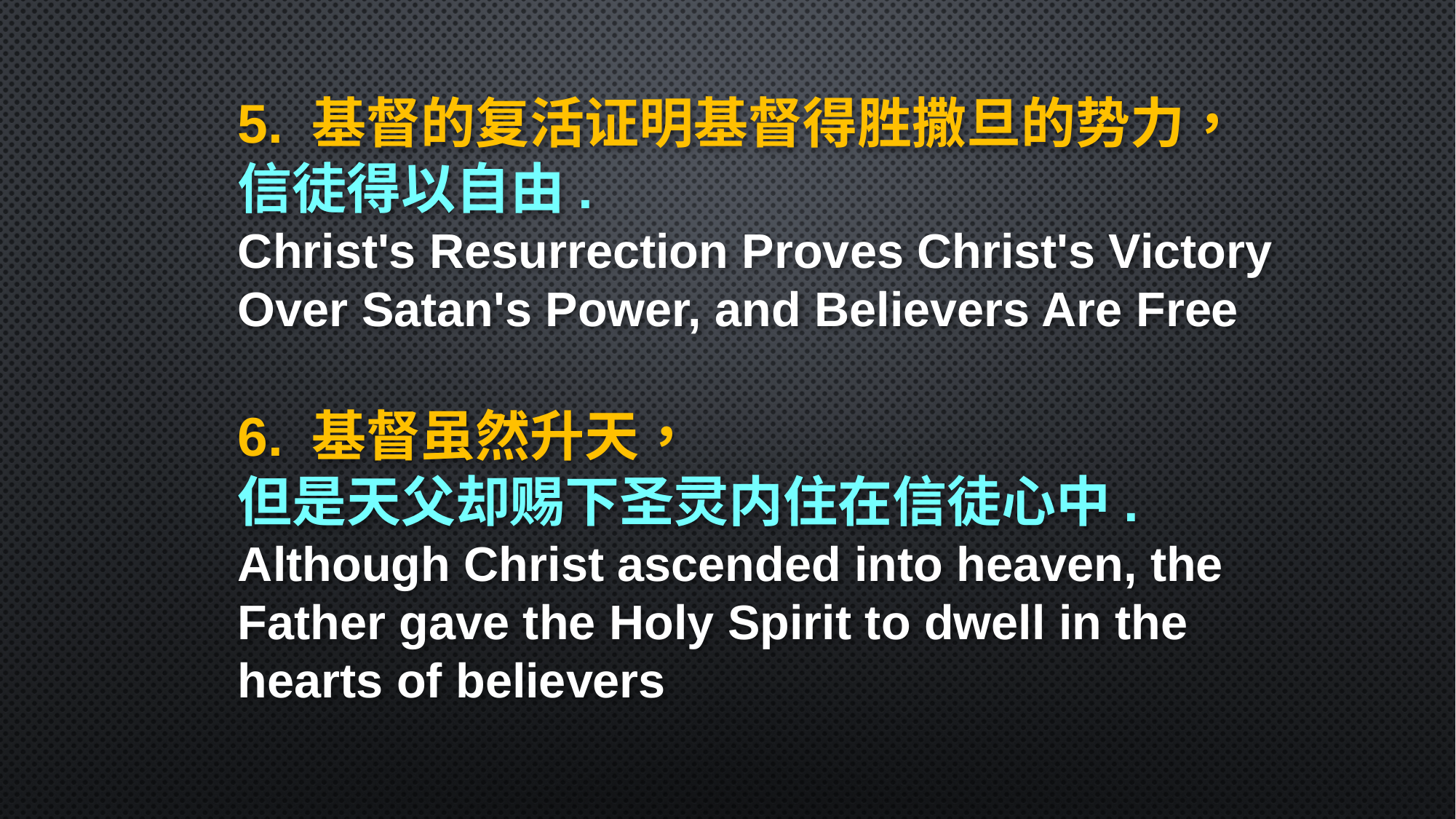

5. 基督的复活证明基督得胜撒旦的势力，
信徒得以自由.
Christ's Resurrection Proves Christ's Victory Over Satan's Power, and Believers Are Free

6. 基督虽然升天，
但是天父却赐下圣灵内住在信徒心中.
Although Christ ascended into heaven, the Father gave the Holy Spirit to dwell in the hearts of believers